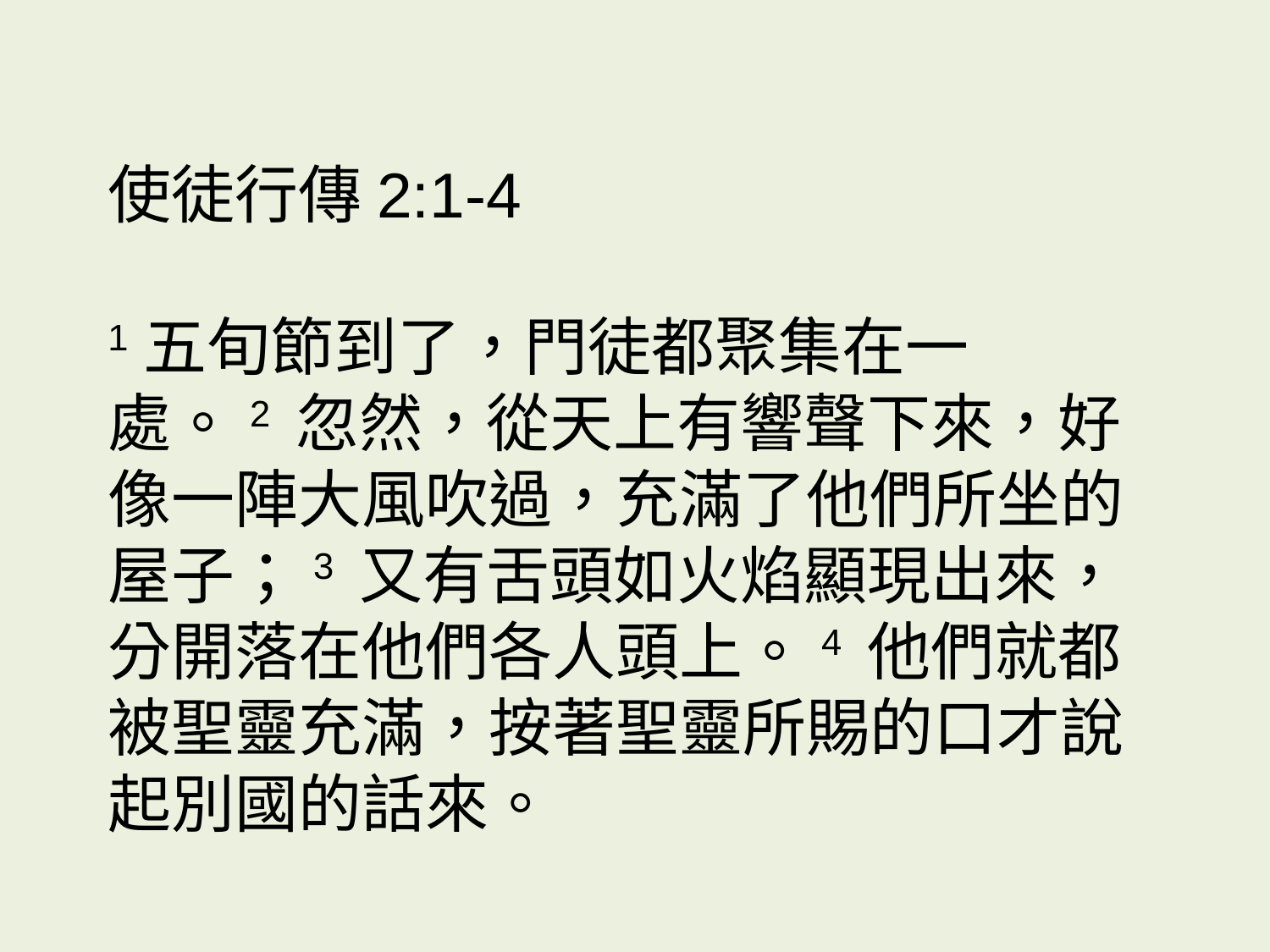

使徒行傳2:1-4

1五旬節到了，門徒都聚集在一處。2 忽然，從天上有響聲下來，好像一陣大風吹過，充滿了他們所坐的屋子；3 又有舌頭如火焰顯現出來，分開落在他們各人頭上。4 他們就都被聖靈充滿，按著聖靈所賜的口才說起別國的話來。